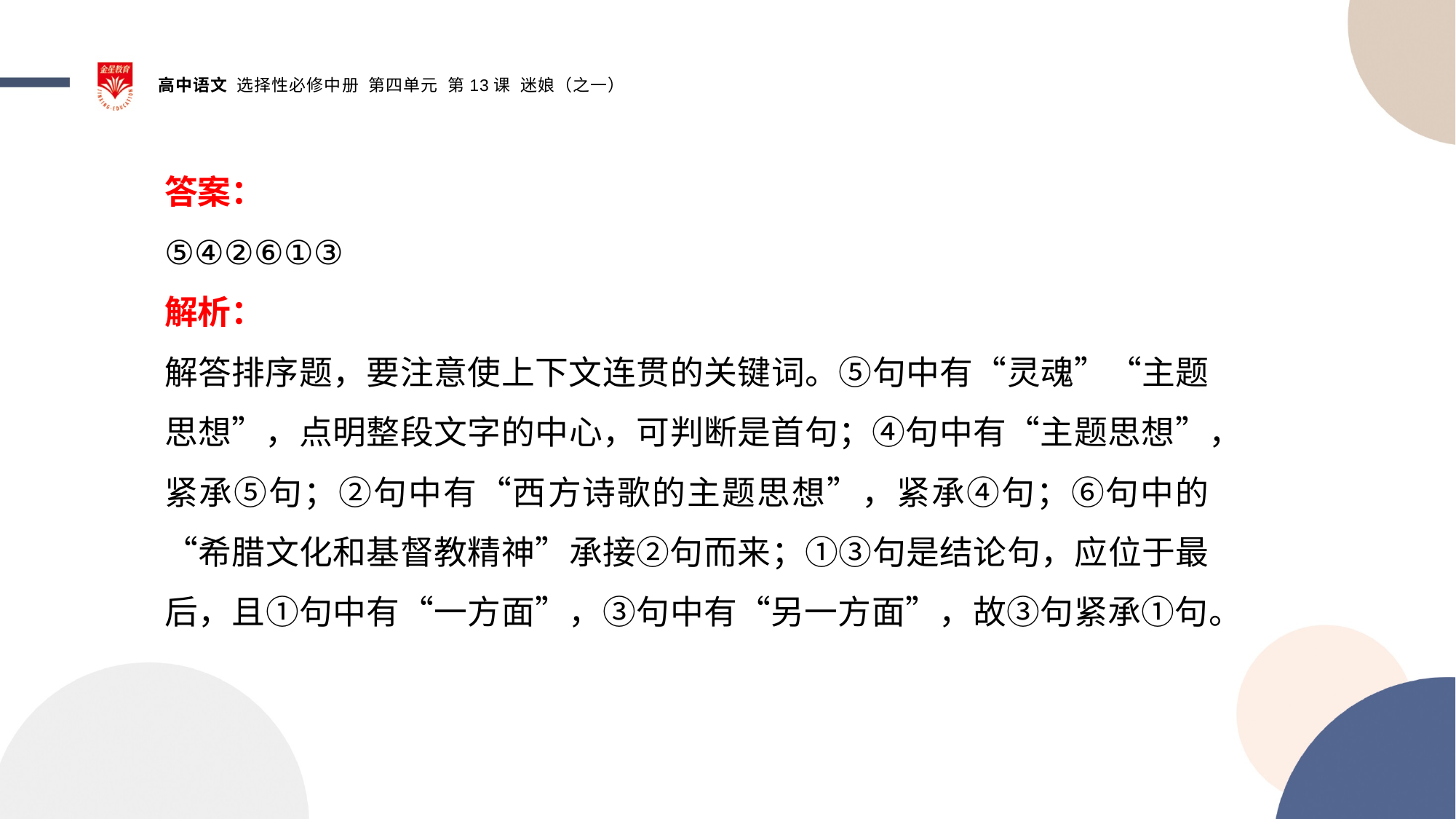

答案：
⑤④②⑥①③
解析：
解答排序题，要注意使上下文连贯的关键词。⑤句中有“灵魂”“主题思想”，点明整段文字的中心，可判断是首句；④句中有“主题思想”，紧承⑤句；②句中有“西方诗歌的主题思想”，紧承④句；⑥句中的“希腊文化和基督教精神”承接②句而来；①③句是结论句，应位于最后，且①句中有“一方面”，③句中有“另一方面”，故③句紧承①句。